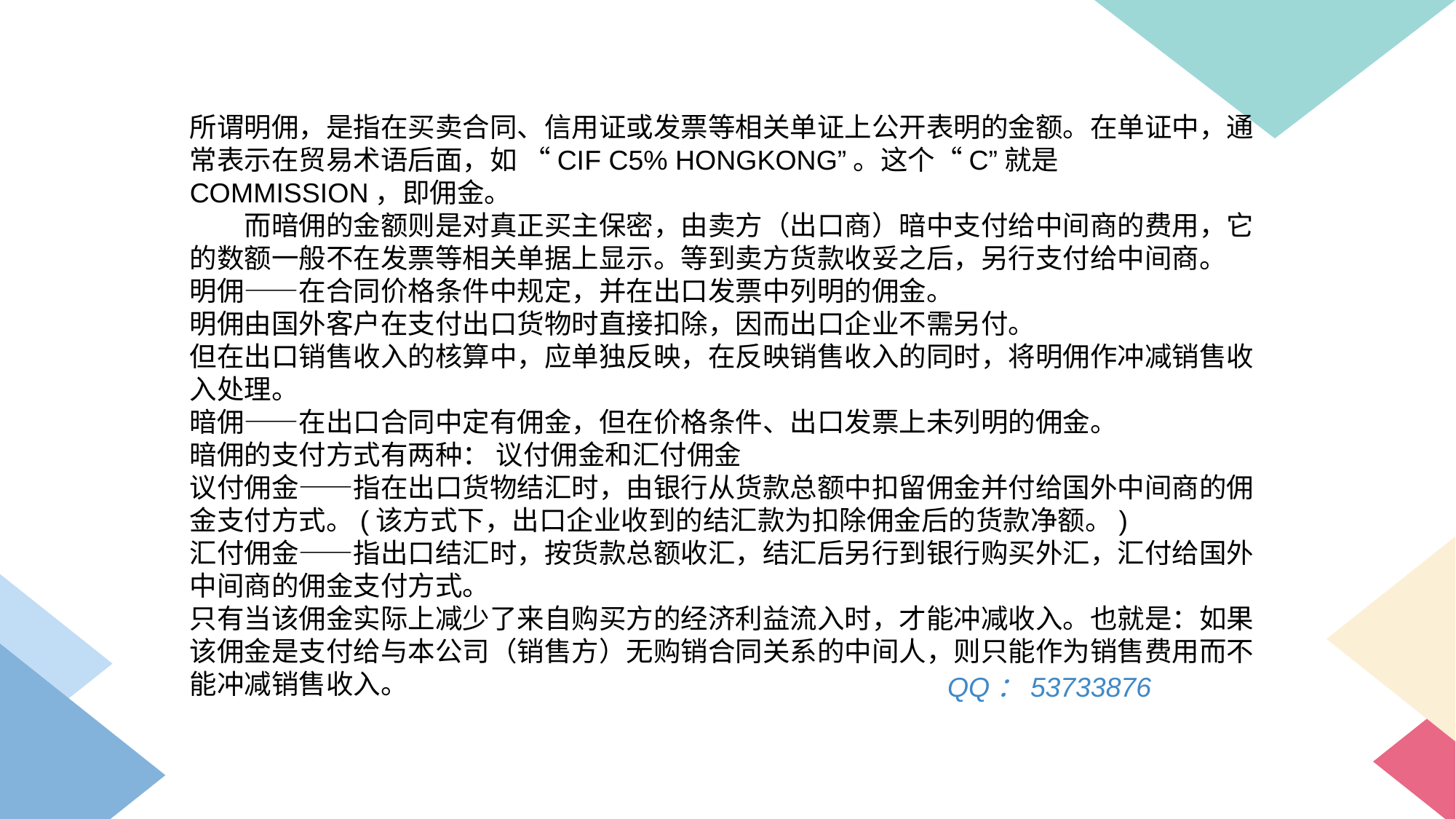

所谓明佣，是指在买卖合同、信用证或发票等相关单证上公开表明的金额。在单证中，通常表示在贸易术语后面，如 “CIF C5% HONGKONG”。这个“C”就是COMMISSION，即佣金。
　　而暗佣的金额则是对真正买主保密，由卖方（出口商）暗中支付给中间商的费用，它的数额一般不在发票等相关单据上显示。等到卖方货款收妥之后，另行支付给中间商。
明佣——在合同价格条件中规定，并在出口发票中列明的佣金。
明佣由国外客户在支付出口货物时直接扣除，因而出口企业不需另付。
但在出口销售收入的核算中，应单独反映，在反映销售收入的同时，将明佣作冲减销售收入处理。
暗佣——在出口合同中定有佣金，但在价格条件、出口发票上未列明的佣金。
暗佣的支付方式有两种： 议付佣金和汇付佣金
议付佣金——指在出口货物结汇时，由银行从货款总额中扣留佣金并付给国外中间商的佣金支付方式。(该方式下，出口企业收到的结汇款为扣除佣金后的货款净额。)
汇付佣金——指出口结汇时，按货款总额收汇，结汇后另行到银行购买外汇，汇付给国外中间商的佣金支付方式。
只有当该佣金实际上减少了来自购买方的经济利益流入时，才能冲减收入。也就是：如果该佣金是支付给与本公司（销售方）无购销合同关系的中间人，则只能作为销售费用而不能冲减销售收入。

QQ：53733876